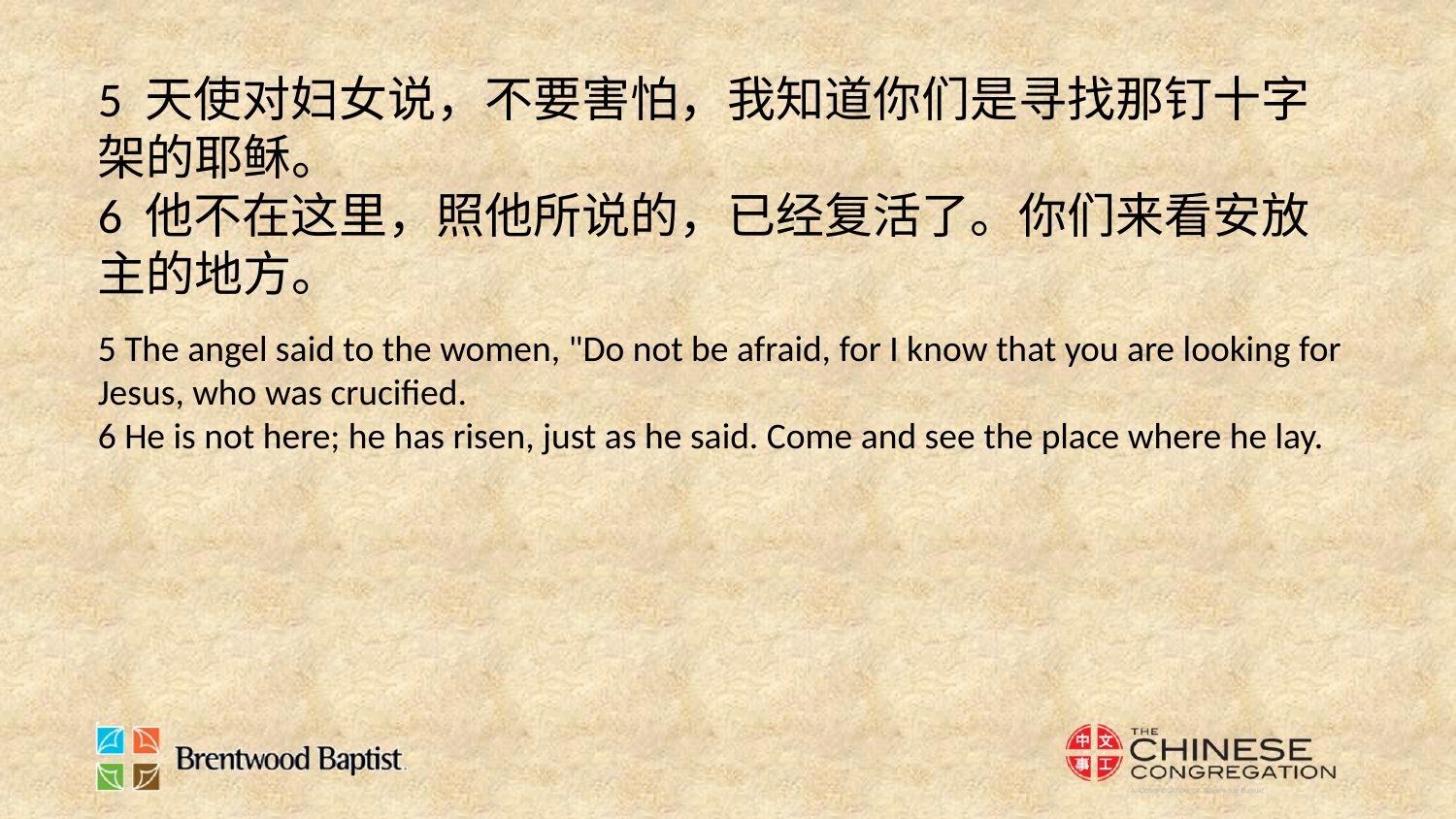

5 天使对妇女说，不要害怕，我知道你们是寻找那钉十字架的耶稣。
6 他不在这里，照他所说的，已经复活了。你们来看安放主的地方。

5 The angel said to the women, "Do not be afraid, for I know that you are looking for Jesus, who was crucified.
6 He is not here; he has risen, just as he said. Come and see the place where he lay.